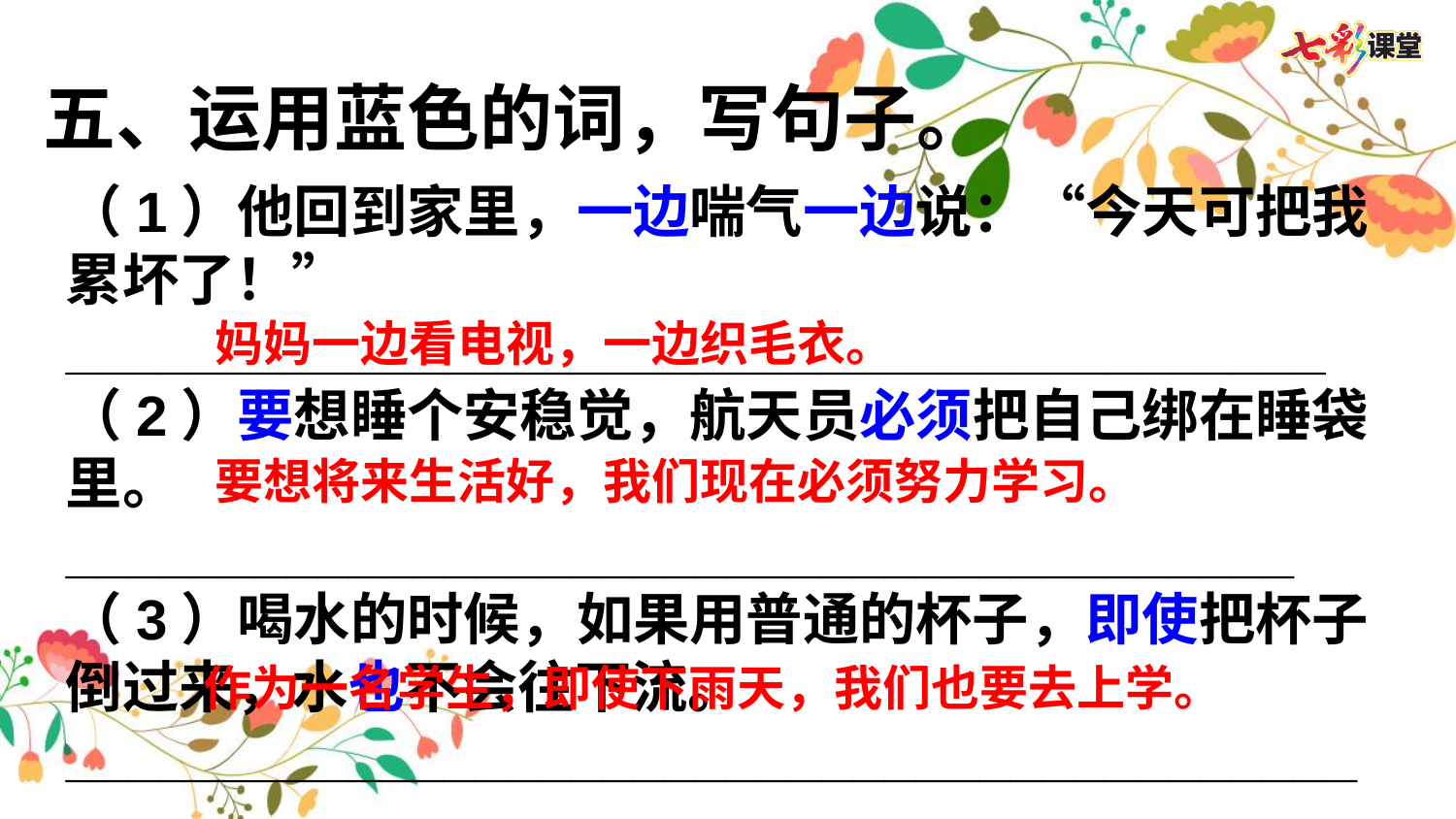

五、运用蓝色的词，写句子。
（1）他回到家里，一边喘气一边说：“今天可把我累坏了！”
________________________________________
（2）要想睡个安稳觉，航天员必须把自己绑在睡袋里。
_______________________________________
（3）喝水的时候，如果用普通的杯子，即使把杯子倒过来，水也不会往下流。
_________________________________________
妈妈一边看电视，一边织毛衣。
要想将来生活好，我们现在必须努力学习。
作为一名学生，即使下雨天，我们也要去上学。